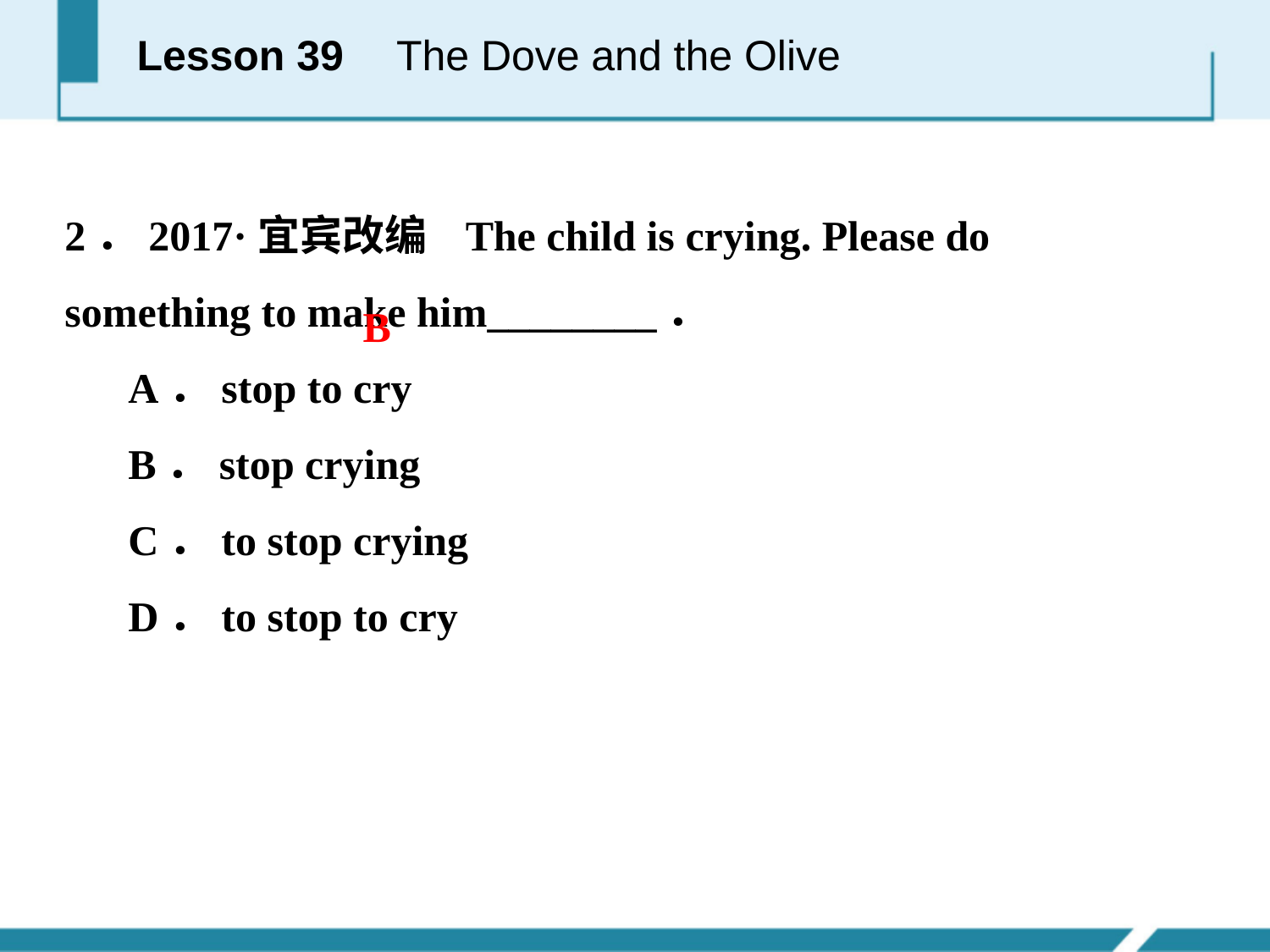

Lesson 39 　The Dove and the Olive
2．2017·宜宾改编   The child is crying. Please do something to make him________．
      A．stop to cry
      B．stop crying
      C．to stop crying
      D．to stop to cry
B